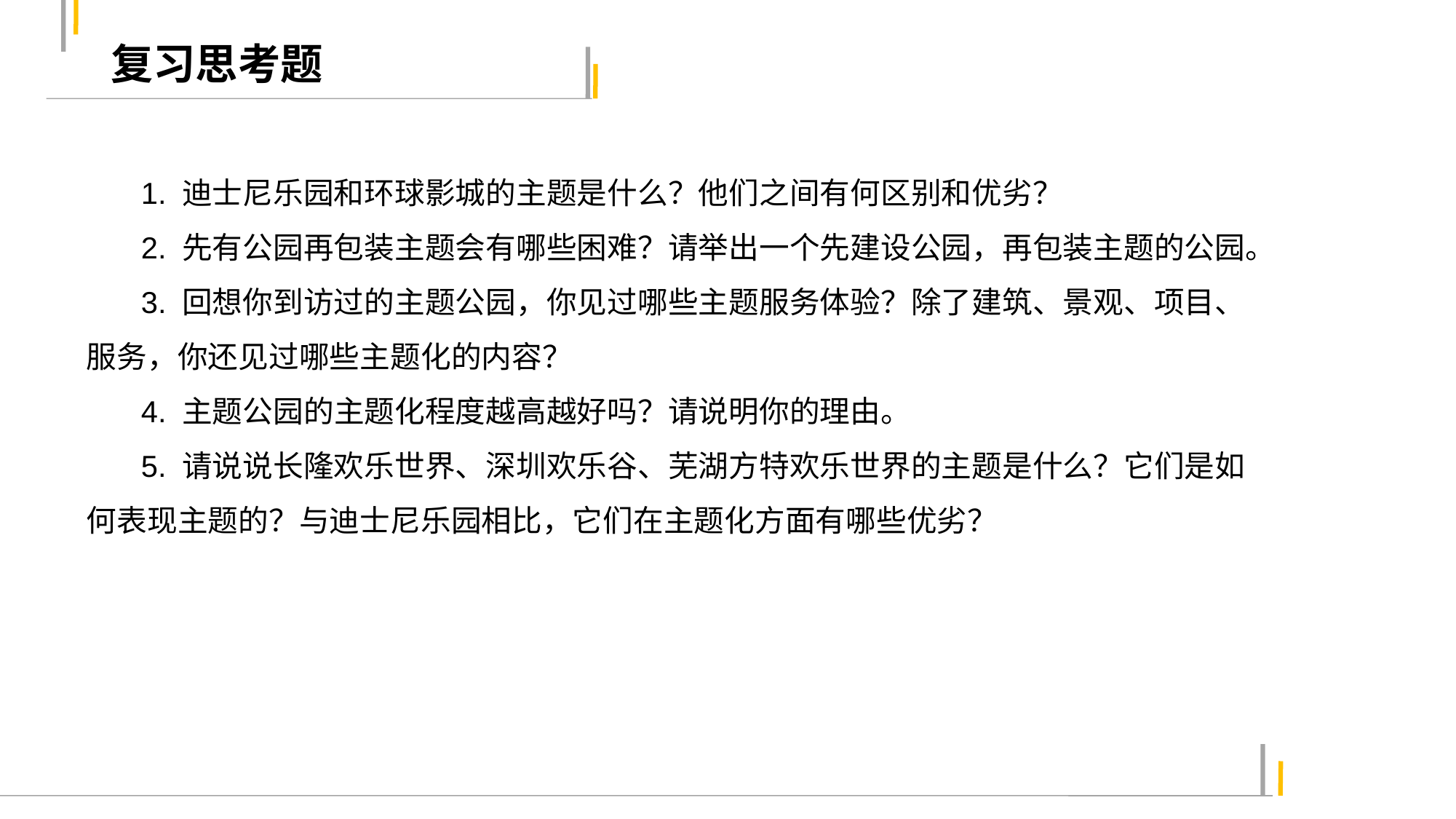

复习思考题

1. 迪士尼乐园和环球影城的主题是什么？他们之间有何区别和优劣？
2. 先有公园再包装主题会有哪些困难？请举出一个先建设公园，再包装主题的公园。
3. 回想你到访过的主题公园，你见过哪些主题服务体验？除了建筑、景观、项目、服务，你还见过哪些主题化的内容？
4. 主题公园的主题化程度越高越好吗？请说明你的理由。
5. 请说说长隆欢乐世界、深圳欢乐谷、芜湖方特欢乐世界的主题是什么？它们是如何表现主题的？与迪士尼乐园相比，它们在主题化方面有哪些优劣？